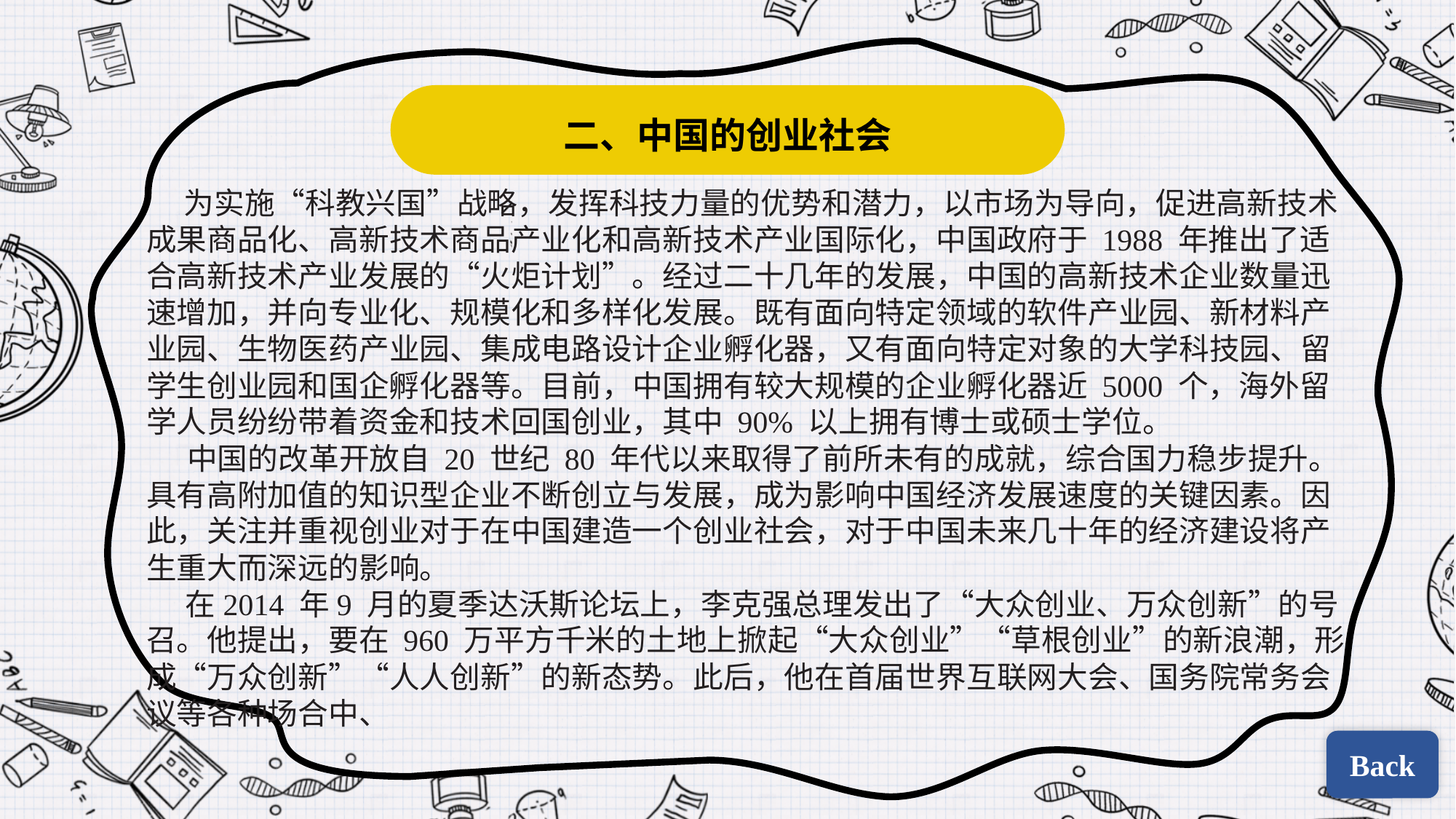

二、中国的创业社会
为实施“科教兴国”战略，发挥科技力量的优势和潜力，以市场为导向，促进高新技术成果商品化、高新技术商品产业化和高新技术产业国际化，中国政府于 1988 年推出了适合高新技术产业发展的“火炬计划”。经过二十几年的发展，中国的高新技术企业数量迅速增加，并向专业化、规模化和多样化发展。既有面向特定领域的软件产业园、新材料产业园、生物医药产业园、集成电路设计企业孵化器，又有面向特定对象的大学科技园、留学生创业园和国企孵化器等。目前，中国拥有较大规模的企业孵化器近 5000 个，海外留学人员纷纷带着资金和技术回国创业，其中 90% 以上拥有博士或硕士学位。
     中国的改革开放自 20 世纪 80 年代以来取得了前所未有的成就，综合国力稳步提升。具有高附加值的知识型企业不断创立与发展，成为影响中国经济发展速度的关键因素。因此，关注并重视创业对于在中国建造一个创业社会，对于中国未来几十年的经济建设将产生重大而深远的影响。
在2014 年9 月的夏季达沃斯论坛上，李克强总理发出了“大众创业、万众创新”的号召。他提出，要在 960 万平方千米的土地上掀起“大众创业”“草根创业”的新浪潮，形成“万众创新”“人人创新”的新态势。此后，他在首届世界互联网大会、国务院常务会议等各种场合中、

Back